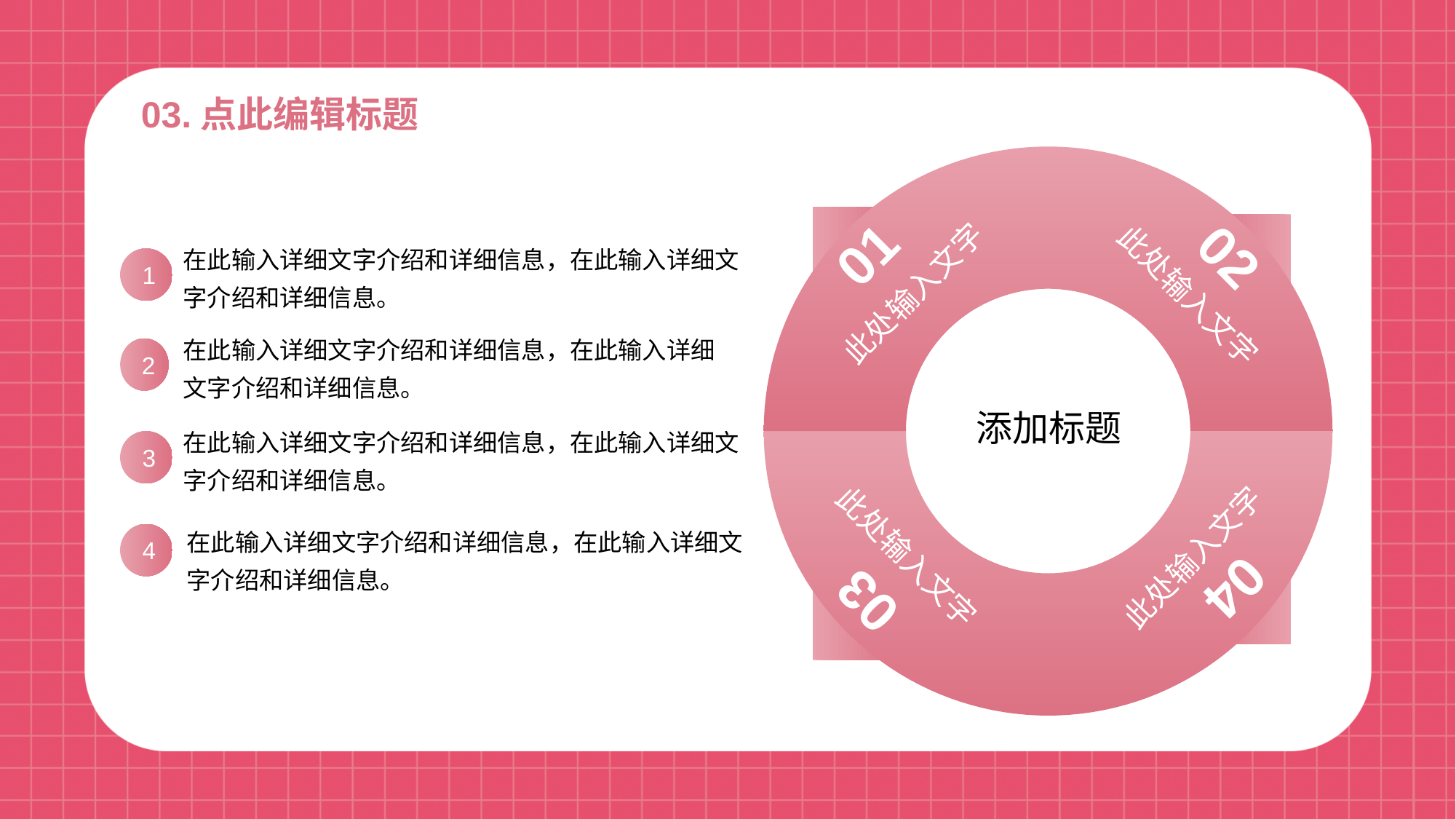

03.点此编辑标题

### Chart

| Category | 销售额 |
|---|---|
| 第一季度 | 30.0 |
| 第二季度 | 30.0 |
| 第三季度 | 30.0 |
| 第四季度 | 30.0 |

01
02
此处输入文字
此处输入文字
此处输入文字
此处输入文字
04

03

在此输入详细文字介绍和详细信息，在此输入详细文字介绍和详细信息。
1
在此输入详细文字介绍和详细信息，在此输入详细文字介绍和详细信息。
2
添加标题
在此输入详细文字介绍和详细信息，在此输入详细文字介绍和详细信息。
3
在此输入详细文字介绍和详细信息，在此输入详细文字介绍和详细信息。
4